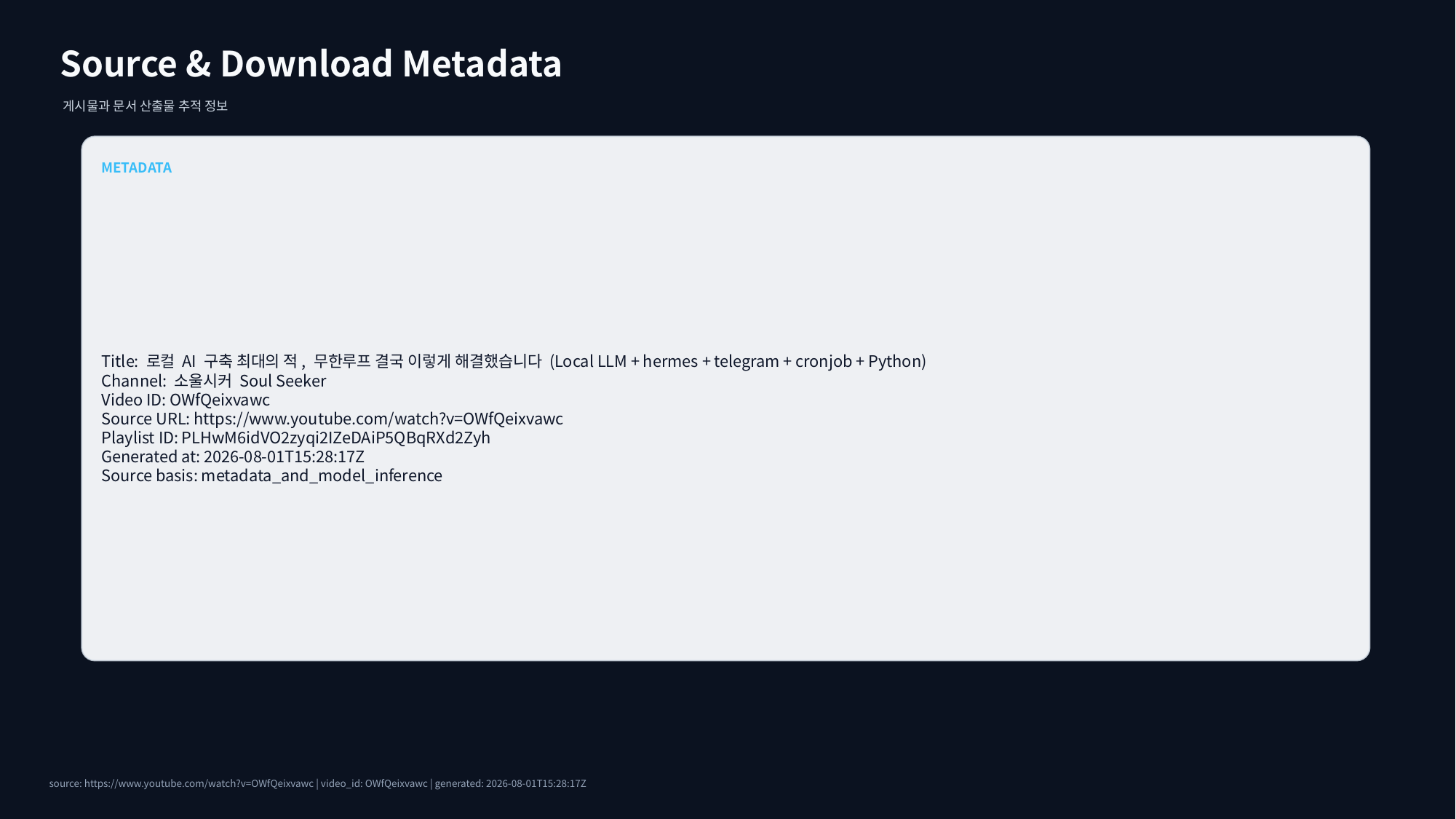

Source & Download Metadata
게시물과 문서 산출물 추적 정보

METADATA
Title: 로컬 AI 구축 최대의 적, 무한루프 결국 이렇게 해결했습니다 (Local LLM + hermes + telegram + cronjob + Python)
Channel: 소울시커 Soul Seeker
Video ID: OWfQeixvawc
Source URL: https://www.youtube.com/watch?v=OWfQeixvawc
Playlist ID: PLHwM6idVO2zyqi2IZeDAiP5QBqRXd2Zyh
Generated at: 2026-08-01T15:28:17Z
Source basis: metadata_and_model_inference
source: https://www.youtube.com/watch?v=OWfQeixvawc | video_id: OWfQeixvawc | generated: 2026-08-01T15:28:17Z